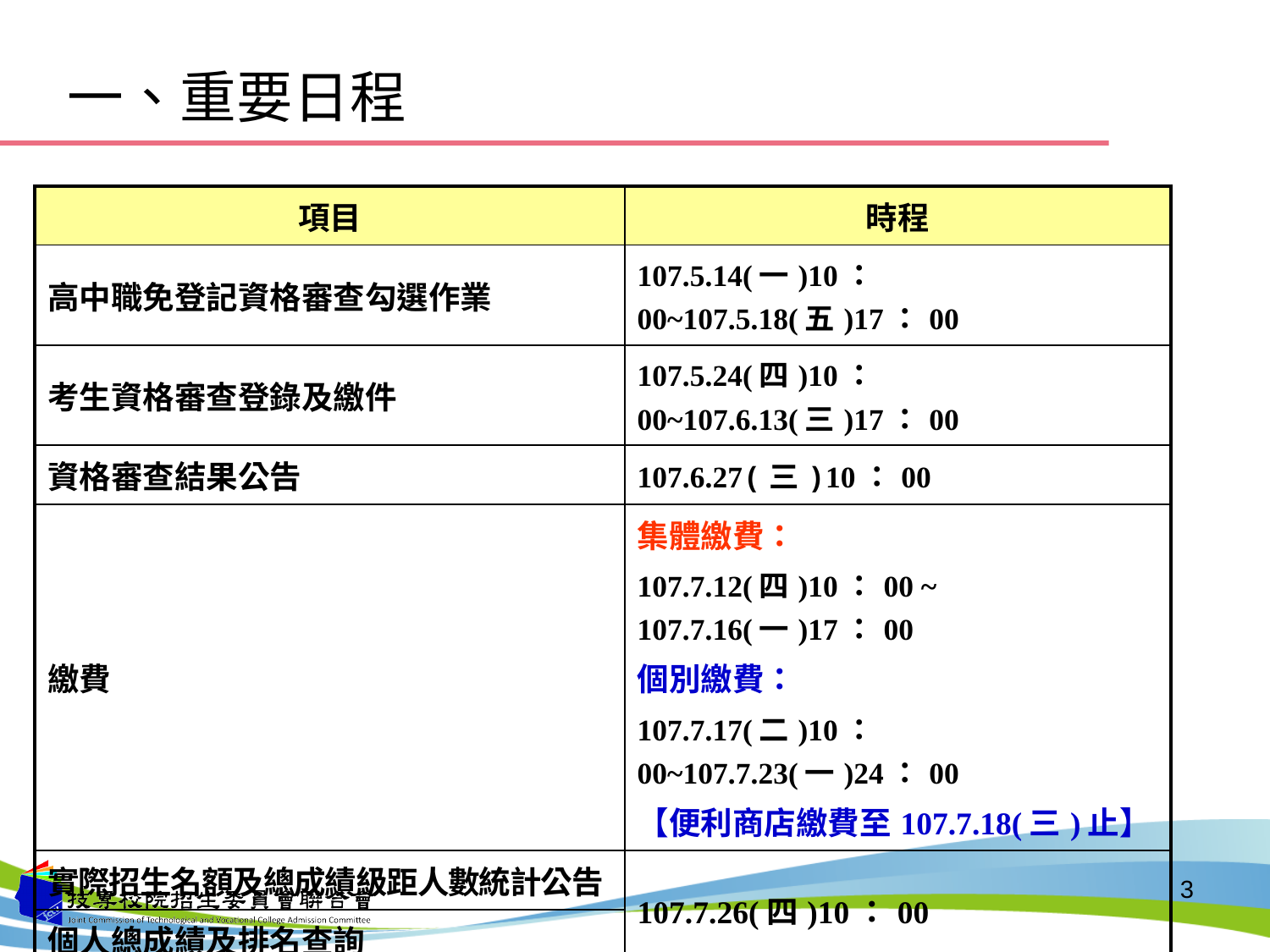

一、重要日程
| 項目 | 時程 |
| --- | --- |
| 高中職免登記資格審查勾選作業 | 107.5.14(一)10：00~107.5.18(五)17：00 |
| 考生資格審查登錄及繳件 | 107.5.24(四)10：00~107.6.13(三)17：00 |
| 資格審查結果公告 | 107.6.27(三)10：00 |
| 繳費 | 集體繳費： 107.7.12(四)10：00 ~ 107.7.16(一)17：00 個別繳費： 107.7.17(二)10：00~107.7.23(一)24：00 【便利商店繳費至107.7.18(三)止】 |
| 實際招生名額及總成績級距人數統計公告 | 107.7.26(四)10：00 |
| 個人總成績及排名查詢 |  |
| 網路選填登記志願 | 107.7.26(四)10：00~107.7.31(二)17：00 |
| 錄取公告及分發結果查詢 | 107.8.7(二)10：00 |
3